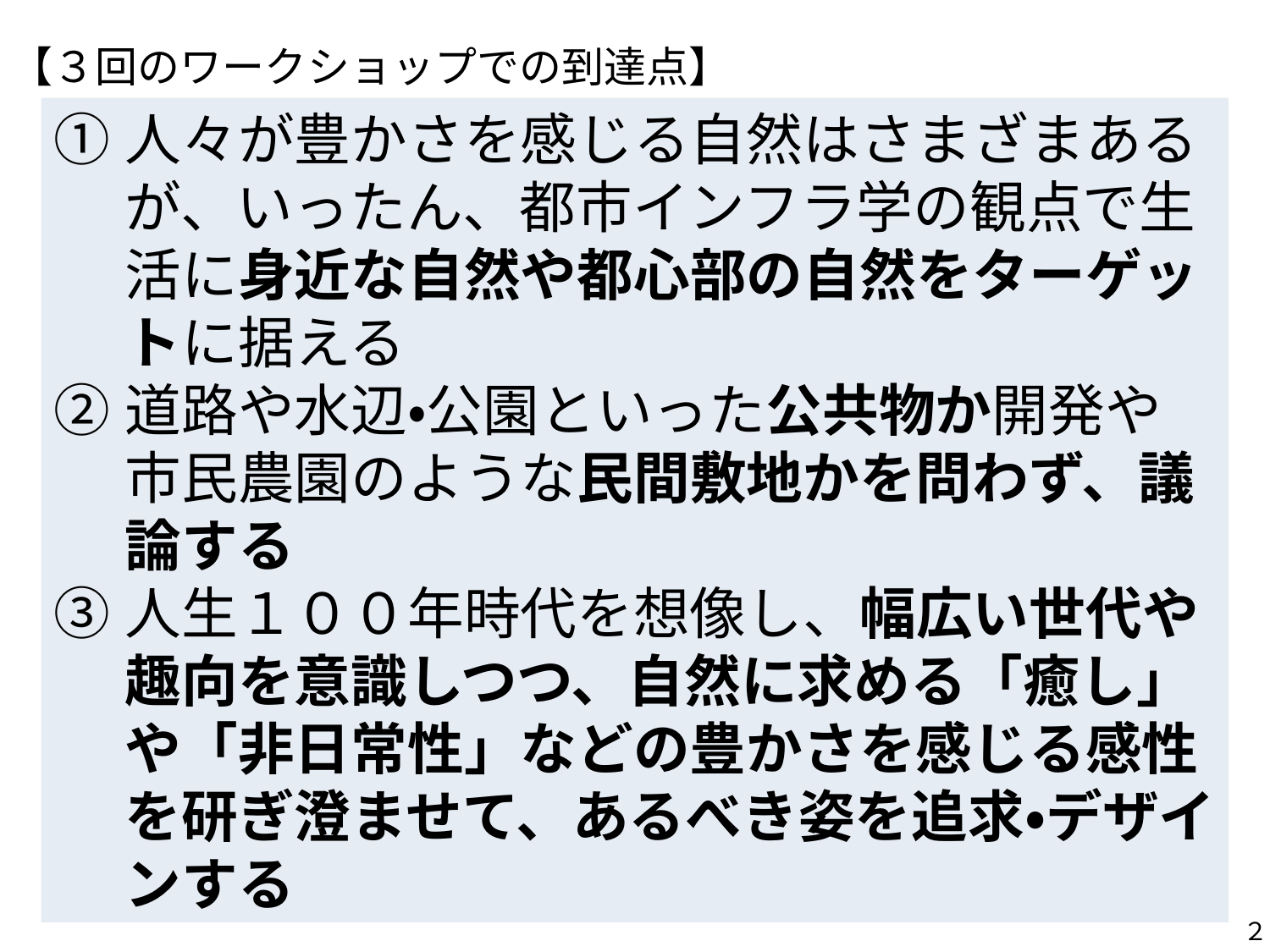

【３回のワークショップでの到達点】
人々が豊かさを感じる自然はさまざまあるが、いったん、都市インフラ学の観点で生活に身近な自然や都心部の自然をターゲットに据える
道路や水辺・公園といった公共物か開発や市民農園のような民間敷地かを問わず、議論する
人生１００年時代を想像し、幅広い世代や趣向を意識しつつ、自然に求める「癒し」や「非日常性」などの豊かさを感じる感性を研ぎ澄ませて、あるべき姿を追求・デザインする
２